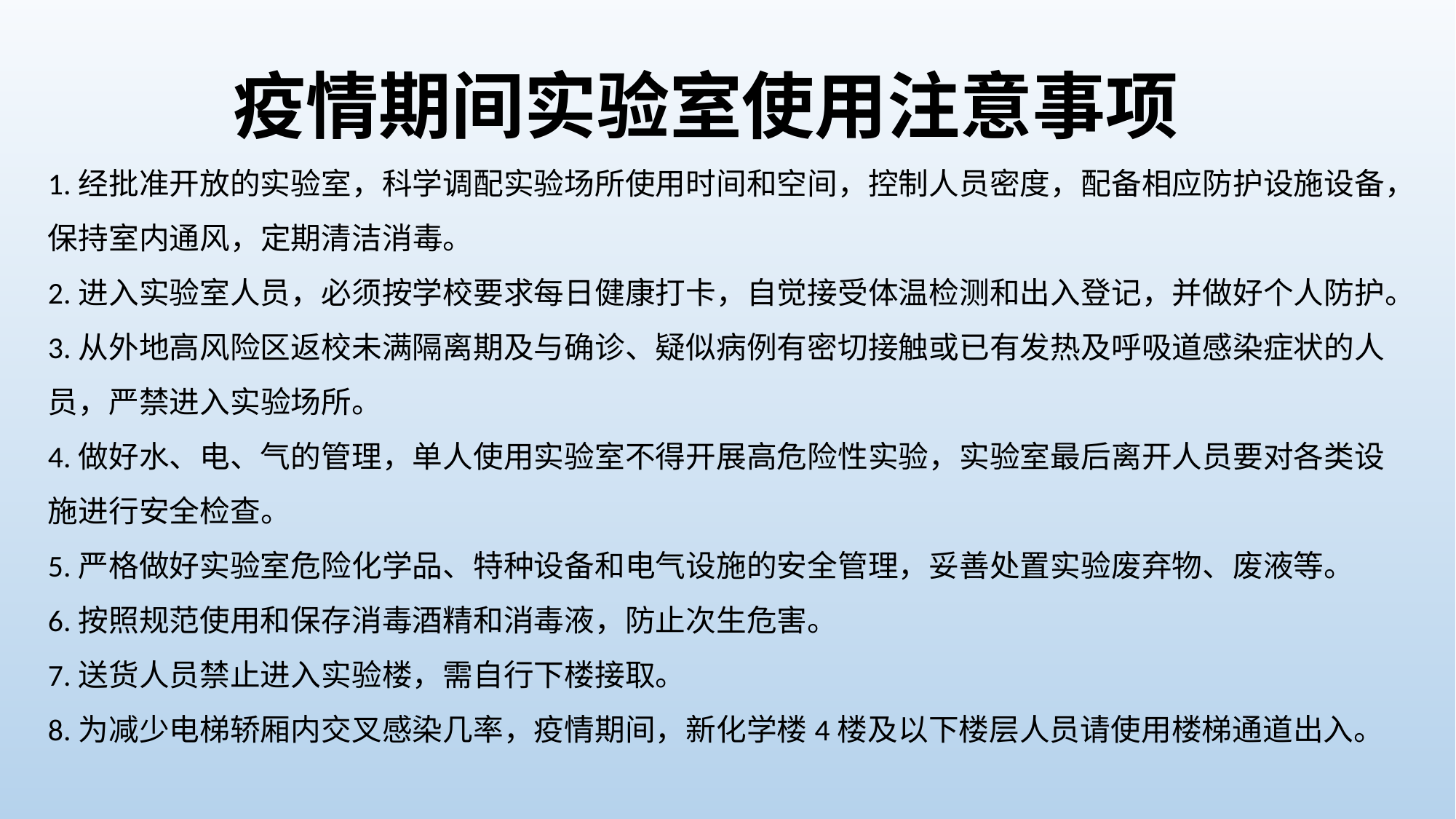

疫情期间实验室使用注意事项
1.经批准开放的实验室，科学调配实验场所使用时间和空间，控制人员密度，配备相应防护设施设备，保持室内通风，定期清洁消毒。
2.进入实验室人员，必须按学校要求每日健康打卡，自觉接受体温检测和出入登记，并做好个人防护。
3.从外地高风险区返校未满隔离期及与确诊、疑似病例有密切接触或已有发热及呼吸道感染症状的人员，严禁进入实验场所。
4.做好水、电、气的管理，单人使用实验室不得开展高危险性实验，实验室最后离开人员要对各类设施进行安全检查。
5.严格做好实验室危险化学品、特种设备和电气设施的安全管理，妥善处置实验废弃物、废液等。
6.按照规范使用和保存消毒酒精和消毒液，防止次生危害。
7.送货人员禁止进入实验楼，需自行下楼接取。
8.为减少电梯轿厢内交叉感染几率，疫情期间，新化学楼4楼及以下楼层人员请使用楼梯通道出入。